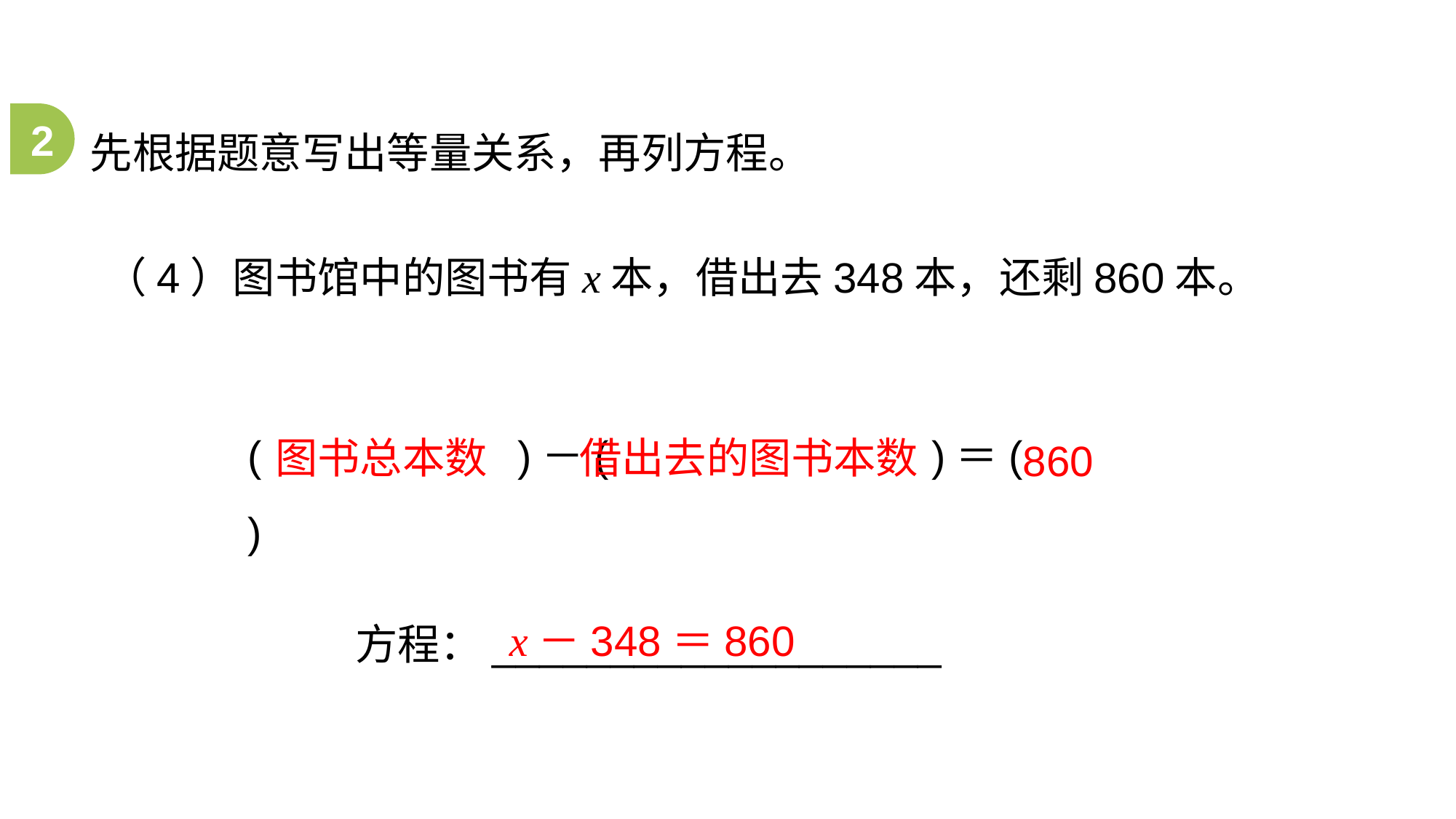

先根据题意写出等量关系，再列方程。
2
（4）图书馆中的图书有x本，借出去348本，还剩860本。
(  　　　　　)－(          　               )＝(         )
借出去的图书本数
图书总本数
860
x－348＝860
方程：___________________